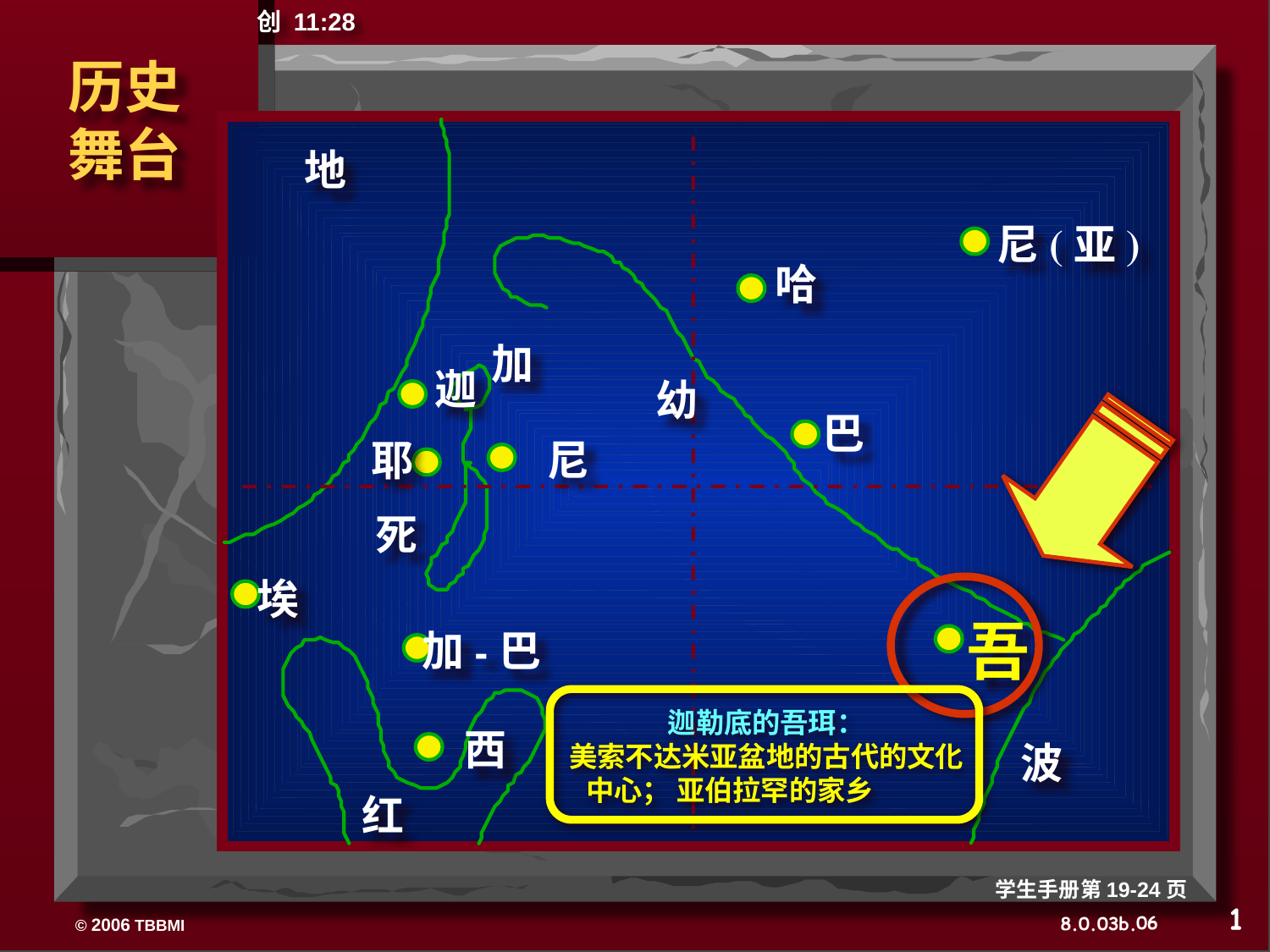

创 11:28

历史
舞台

地

尼(亚)

哈

加
迦

幼

巴

耶
尼

死

埃

吾

加-巴

迦勒底的吾珥：
美索不达米亚盆地的古代的文化中心； 亚伯拉罕的家乡
西
波

红
学生手册第19-24页
1
06